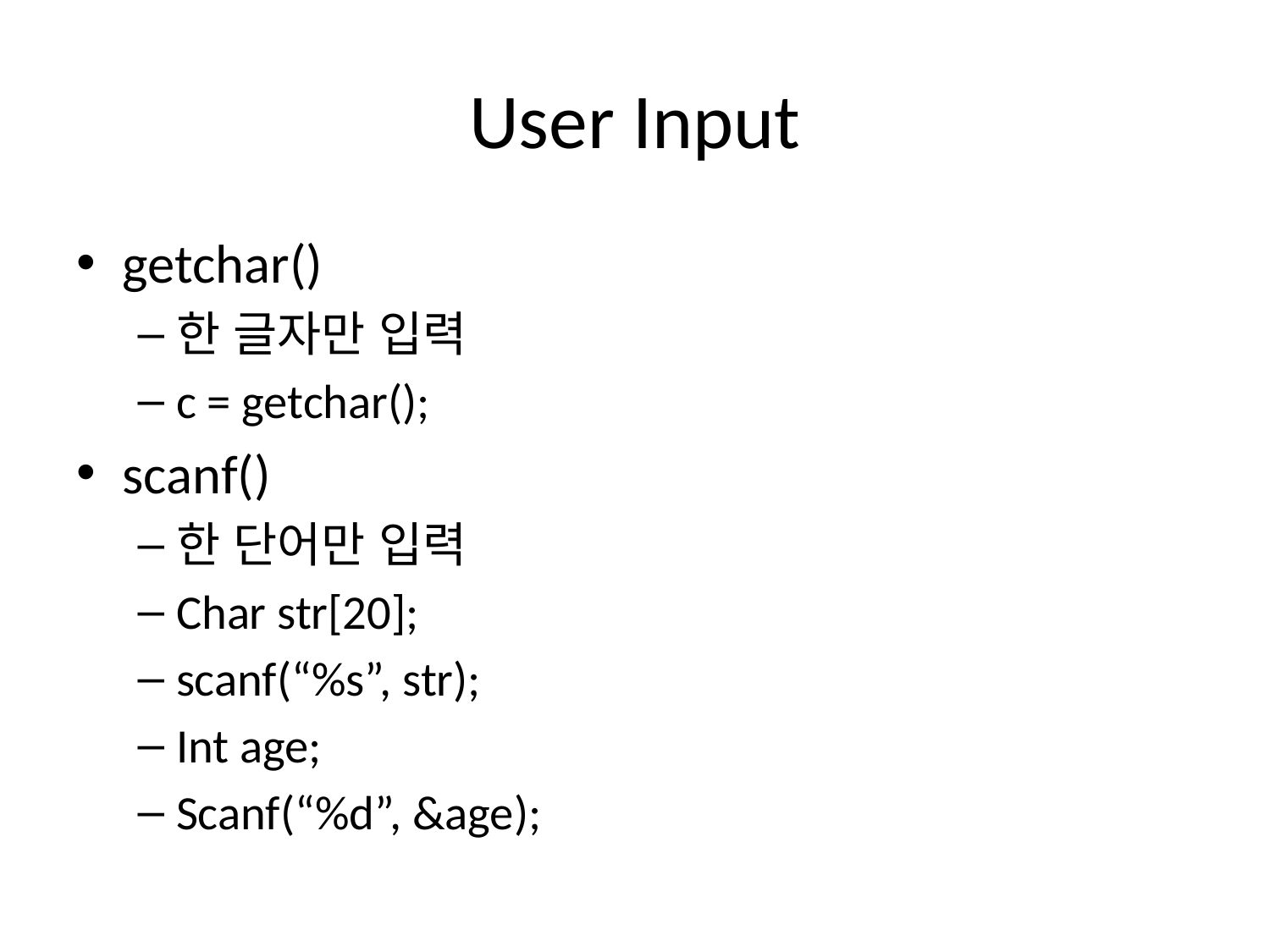

# User Input
getchar()
한 글자만 입력
c = getchar();
scanf()
한 단어만 입력
Char str[20];
scanf(“%s”, str);
Int age;
Scanf(“%d”, &age);